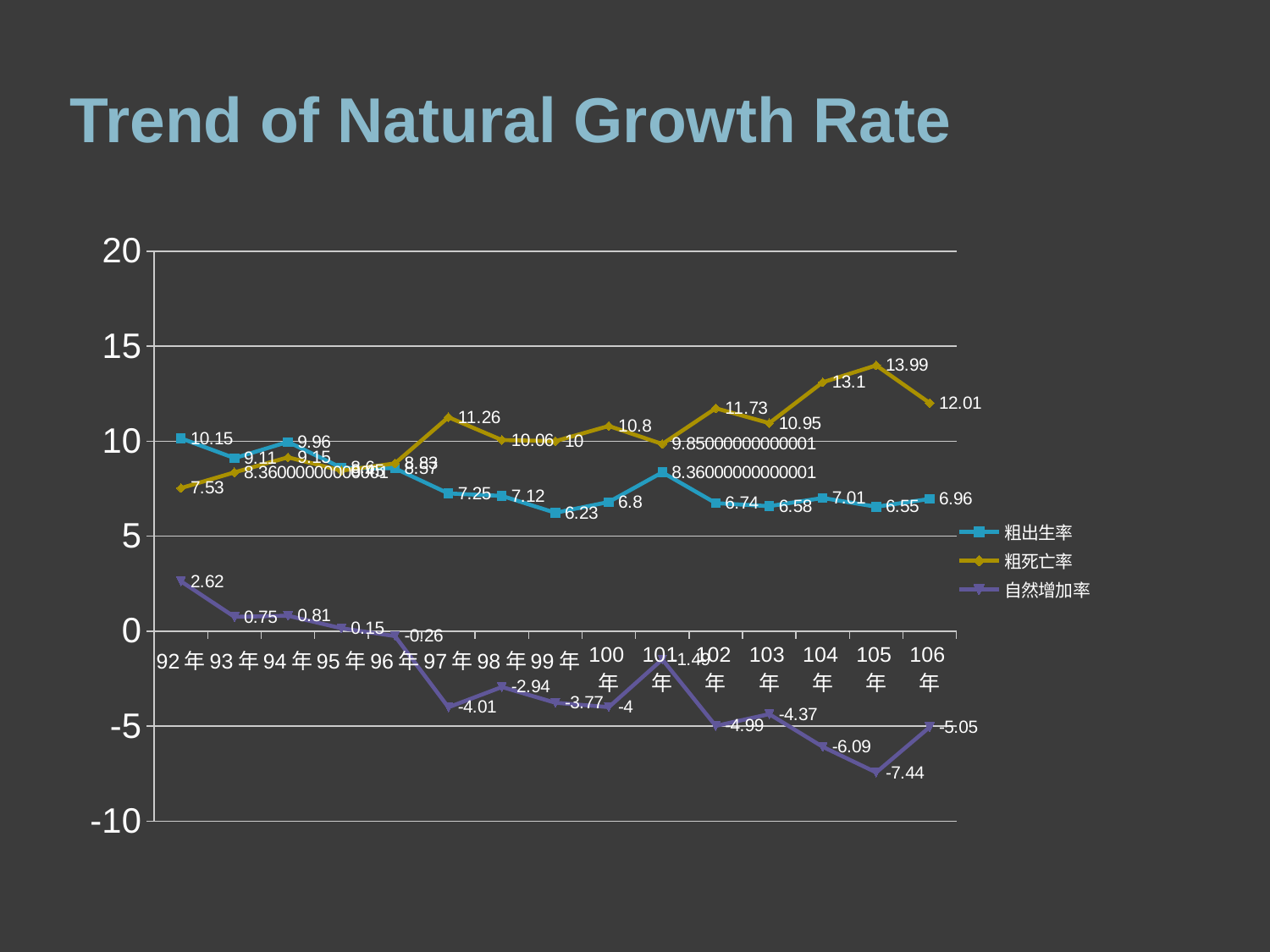

# Trend of Natural Growth Rate

### Chart

| Category | 粗出生率 | 粗死亡率 | 自然增加率 |
|---|---|---|---|
| 92年 | 10.15 | 7.53 | 2.62 |
| 93年 | 9.11 | 8.360000000000005 | 0.7500000000000004 |
| 94年 | 9.960000000000003 | 9.15 | 0.81 |
| 95年 | 8.6 | 8.450000000000003 | 0.1500000000000001 |
| 96年 | 8.57 | 8.83 | -0.26 |
| 97年 | 7.25 | 11.26 | -4.01 |
| 98年 | 7.1199999999999966 | 10.06 | -2.94 |
| 99年 | 6.23 | 10.0 | -3.77 |
| 100年 | 6.8 | 10.8 | -4.0 |
| 101年 | 8.360000000000005 | 9.850000000000007 | -1.49 |
| 102年 | 6.74 | 11.73 | -4.99 |
| 103年 | 6.58 | 10.950000000000006 | -4.37 |
| 104年 | 7.01 | 13.1 | -6.09 |
| 105年 | 6.55 | 13.99 | -7.44 |
| 106年 | 6.96 | 12.01 | -5.05 |